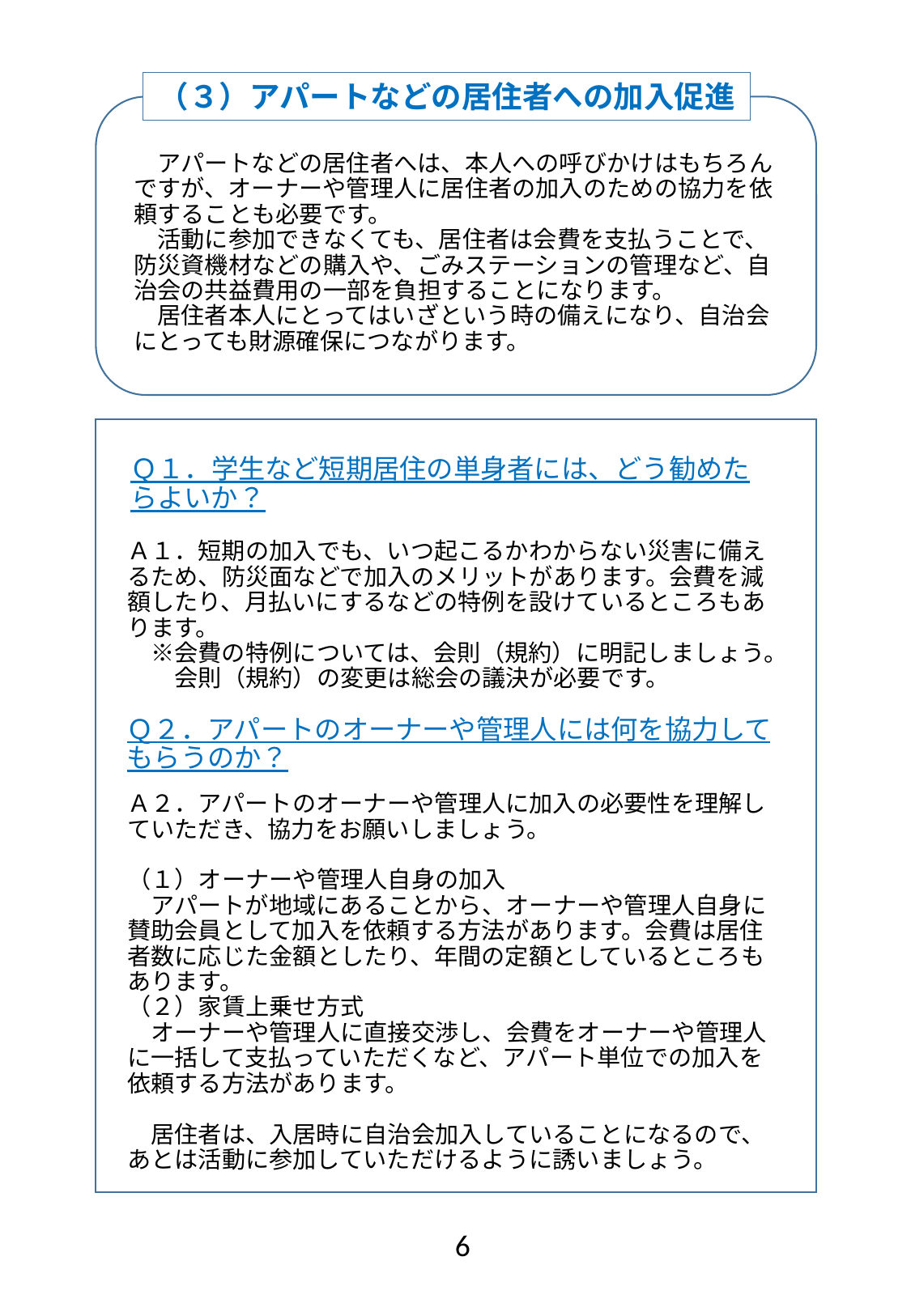

（３）アパートなどの居住者への加入促進

　アパートなどの居住者へは、本人への呼びかけはもちろんですが、オーナーや管理人に居住者の加入のための協力を依頼することも必要です。
　活動に参加できなくても、居住者は会費を支払うことで、防災資機材などの購入や、ごみステーションの管理など、自治会の共益費用の一部を負担することになります。
　居住者本人にとってはいざという時の備えになり、自治会にとっても財源確保につながります。

Ｑ１．学生など短期居住の単身者には、どう勧めたらよいか？
Ａ１．短期の加入でも、いつ起こるかわからない災害に備えるため、防災面などで加入のメリットがあります。会費を減額したり、月払いにするなどの特例を設けているところもあります。
　※会費の特例については、会則（規約）に明記しましょう。
　　会則（規約）の変更は総会の議決が必要です。
Ｑ２．アパートのオーナーや管理人には何を協力してもらうのか？
Ａ２．アパートのオーナーや管理人に加入の必要性を理解していただき、協力をお願いしましょう。
（１）オーナーや管理人自身の加入
　アパートが地域にあることから、オーナーや管理人自身に賛助会員として加入を依頼する方法があります。会費は居住者数に応じた金額としたり、年間の定額としているところもあります。
（２）家賃上乗せ方式
　オーナーや管理人に直接交渉し、会費をオーナーや管理人に一括して支払っていただくなど、アパート単位での加入を依頼する方法があります。

　居住者は、入居時に自治会加入していることになるので、あとは活動に参加していただけるように誘いましょう。
6